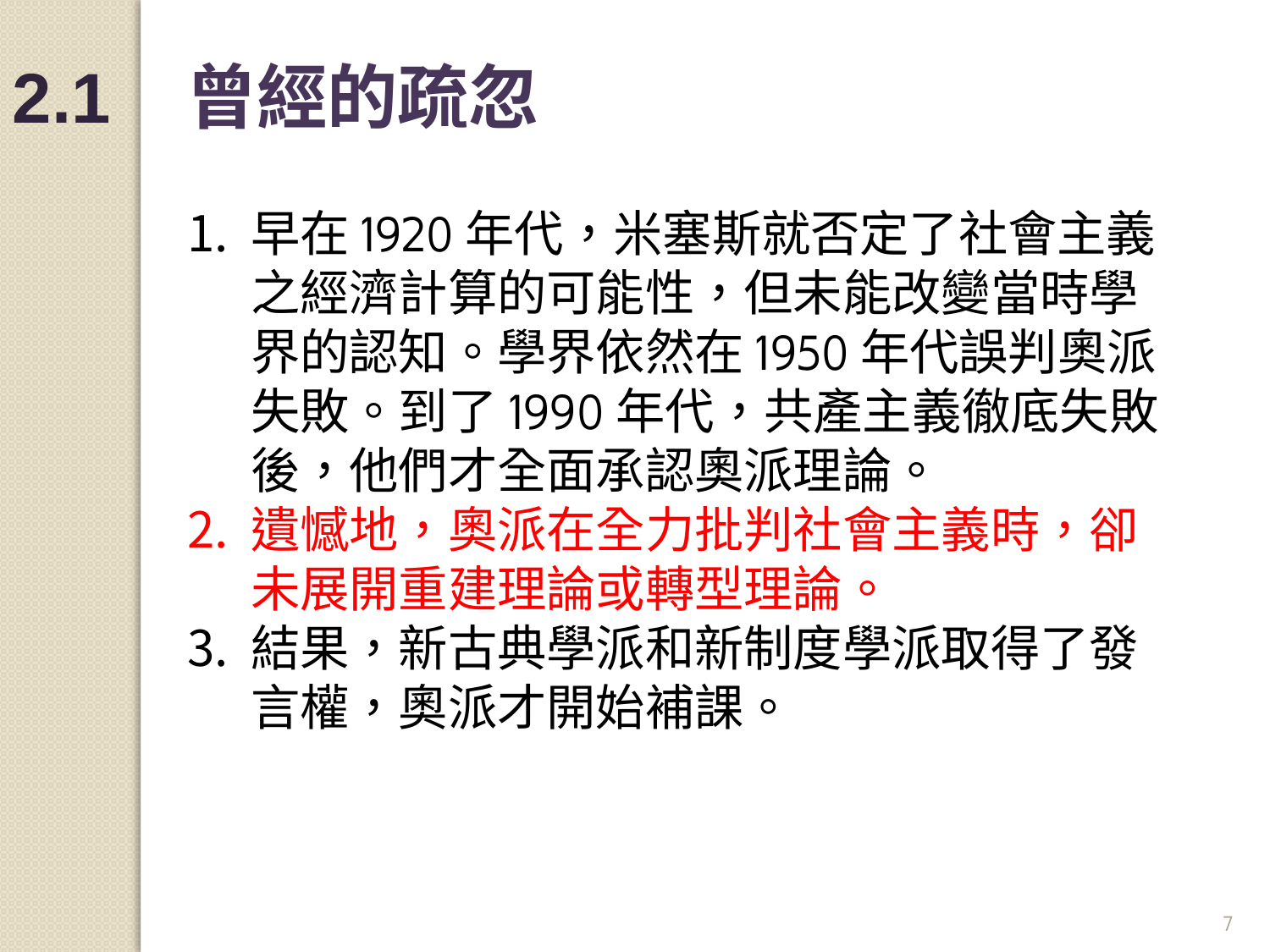

2.1   曾經的疏忽
早在1920年代，米塞斯就否定了社會主義之經濟計算的可能性，但未能改變當時學界的認知。學界依然在1950年代誤判奧派失敗。到了1990年代，共產主義徹底失敗後，他們才全面承認奧派理論。
遺憾地，奧派在全力批判社會主義時，卻未展開重建理論或轉型理論。
結果，新古典學派和新制度學派取得了發言權，奧派才開始補課。
7